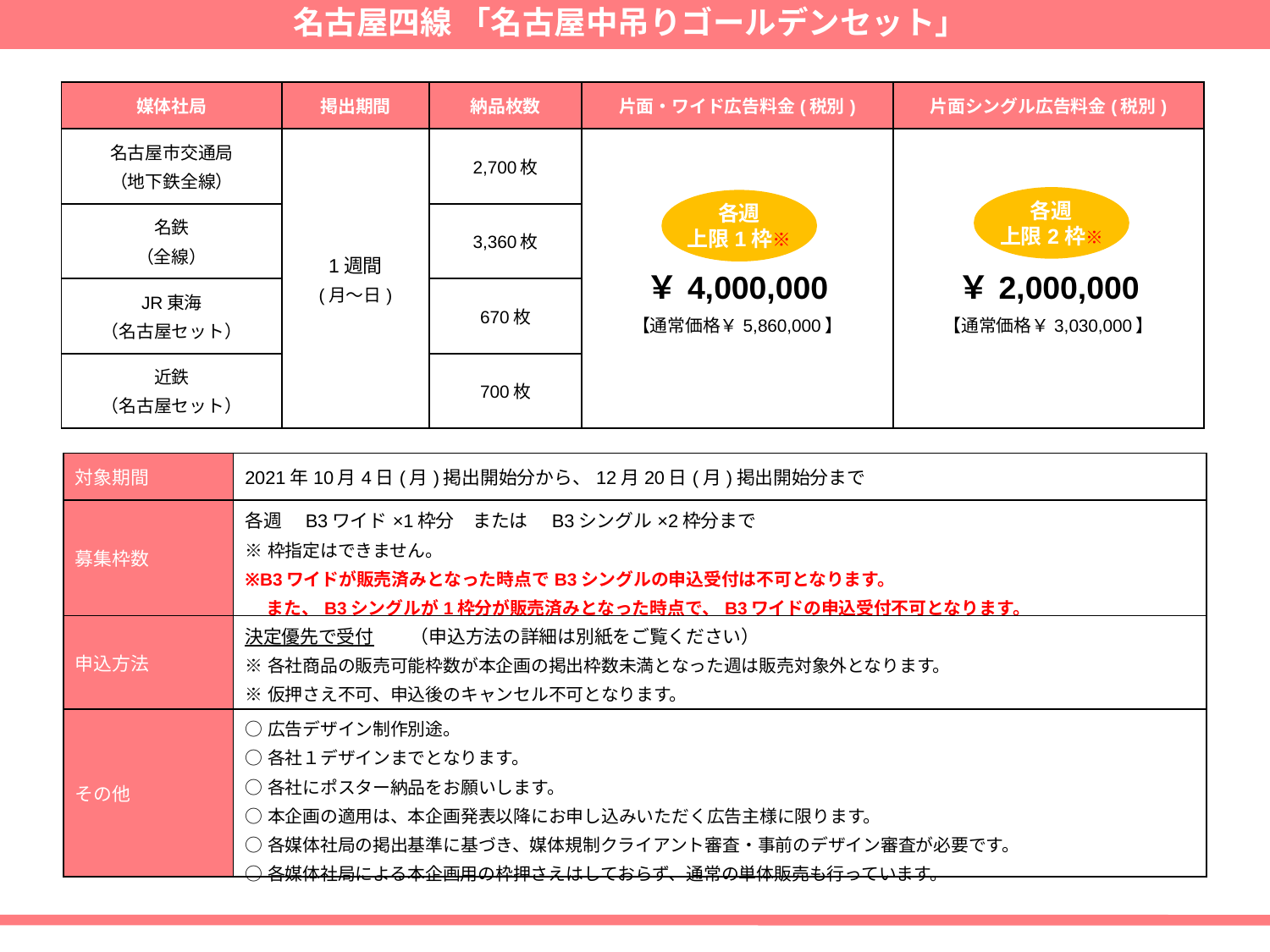

02

名古屋四線 「名古屋中吊りゴールデンセット」
| 媒体社局 | 掲出期間 | 納品枚数 | 片面・ワイド広告料金(税別) | 片面シングル広告料金(税別) |
| --- | --- | --- | --- | --- |
| 名古屋市交通局 （地下鉄全線） | 1週間 (月～日) | 2,700枚 | ￥4,000,000 【通常価格￥5,860,000】 | ￥2,000,000 【通常価格￥3,030,000】 |
| 名鉄 （全線） |  | 3,360枚 |  |  |
| JR東海 （名古屋セット） |  | 670枚 |  |  |
| 近鉄 （名古屋セット） |  | 700枚 |  |  |
各週
上限2枠※
各週
上限1枠※
| 対象期間 | 2021年10月4日(月)掲出開始分から、12月20日(月)掲出開始分まで |
| --- | --- |
| 募集枠数 | 各週　B3ワイド×1枠分　または　B3シングル×2枠分まで ※枠指定はできません。 ※B3ワイドが販売済みとなった時点でB3シングルの申込受付は不可となります。 　 また、B3シングルが1枠分が販売済みとなった時点で、B3ワイドの申込受付不可となります。 |
| 申込方法 | 決定優先で受付　　（申込方法の詳細は別紙をご覧ください） ※各社商品の販売可能枠数が本企画の掲出枠数未満となった週は販売対象外となります。 ※仮押さえ不可、申込後のキャンセル不可となります。 |
| その他 | ○広告デザイン制作別途。 ○各社１デザインまでとなります。 ○各社にポスター納品をお願いします。 ○本企画の適用は、本企画発表以降にお申し込みいただく広告主様に限ります。 ○各媒体社局の掲出基準に基づき、媒体規制クライアント審査・事前のデザイン審査が必要です。 ○各媒体社局による本企画用の枠押さえはしておらず、通常の単体販売も行っています。 |